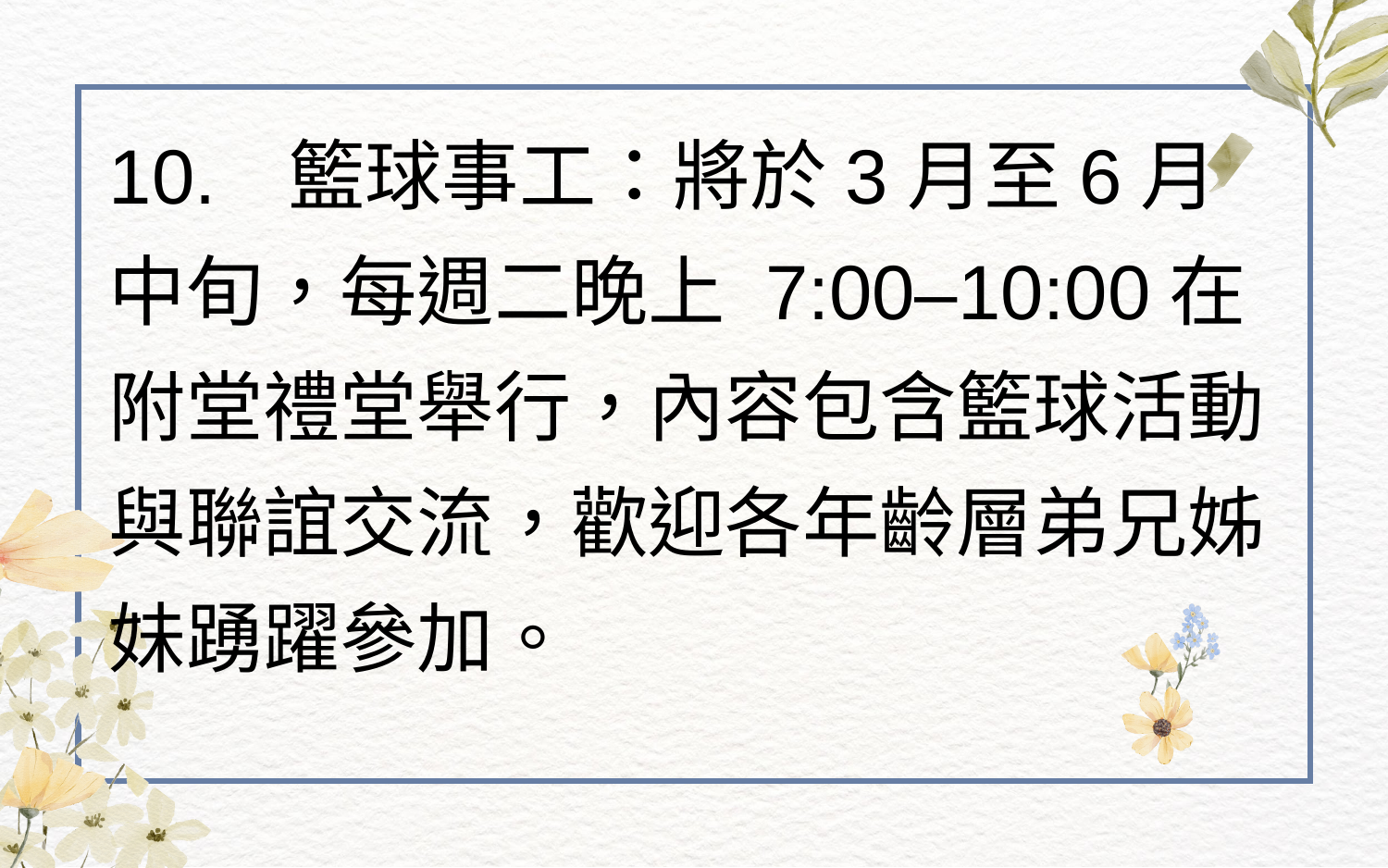

10.	 籃球事工：將於3月至6月中旬，每週二晚上 7:00–10:00在附堂禮堂舉行，內容包含籃球活動與聯誼交流，歡迎各年齡層弟兄姊妹踴躍參加。